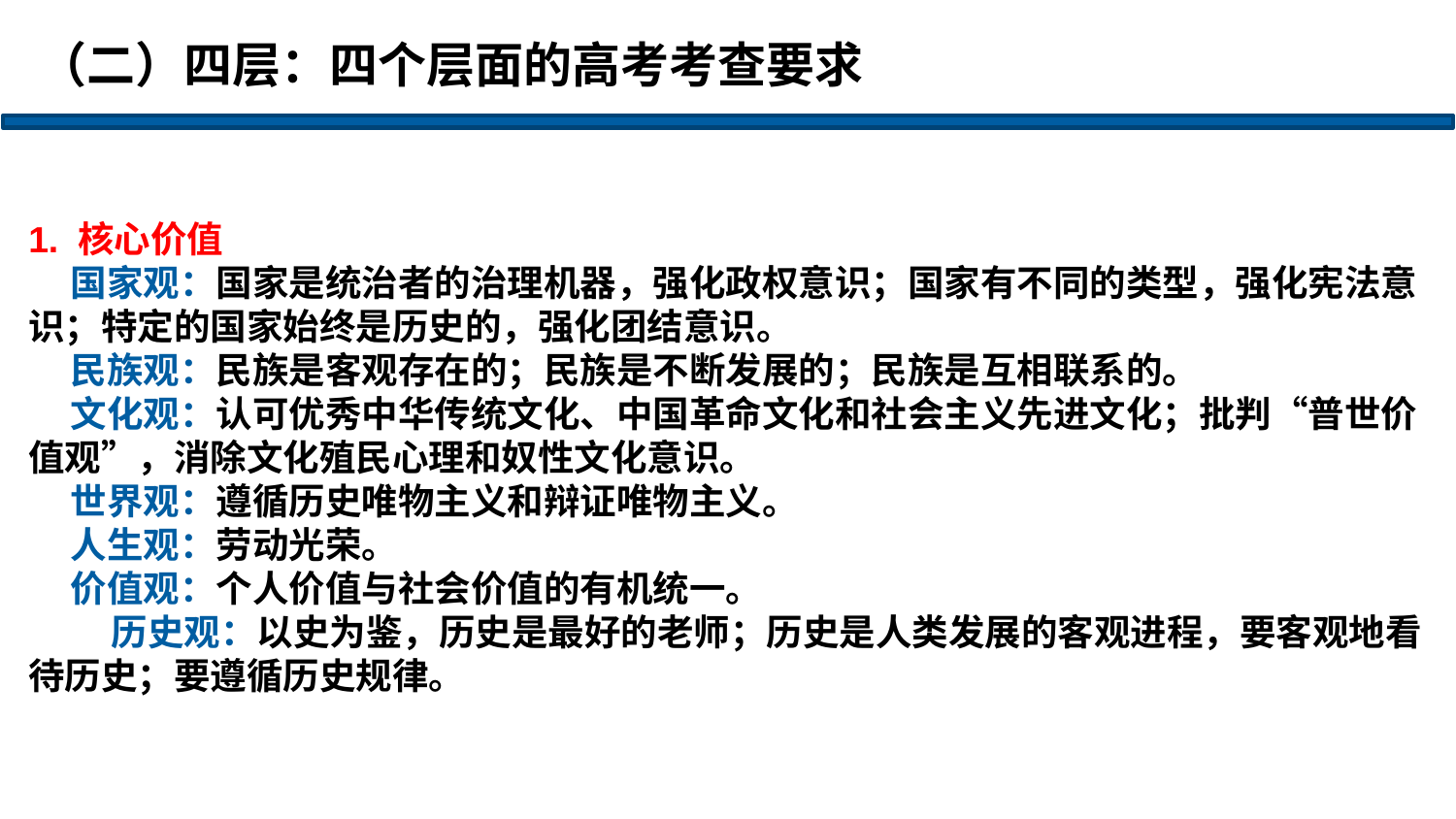

（二）四层：四个层面的高考考查要求

1. 核心价值
    国家观：国家是统治者的治理机器，强化政权意识；国家有不同的类型，强化宪法意识；特定的国家始终是历史的，强化团结意识。
    民族观：民族是客观存在的；民族是不断发展的；民族是互相联系的。
    文化观：认可优秀中华传统文化、中国革命文化和社会主义先进文化；批判“普世价值观”，消除文化殖民心理和奴性文化意识。
    世界观：遵循历史唯物主义和辩证唯物主义。
    人生观：劳动光荣。
    价值观：个人价值与社会价值的有机统一。
         历史观：以史为鉴，历史是最好的老师；历史是人类发展的客观进程，要客观地看待历史；要遵循历史规律。